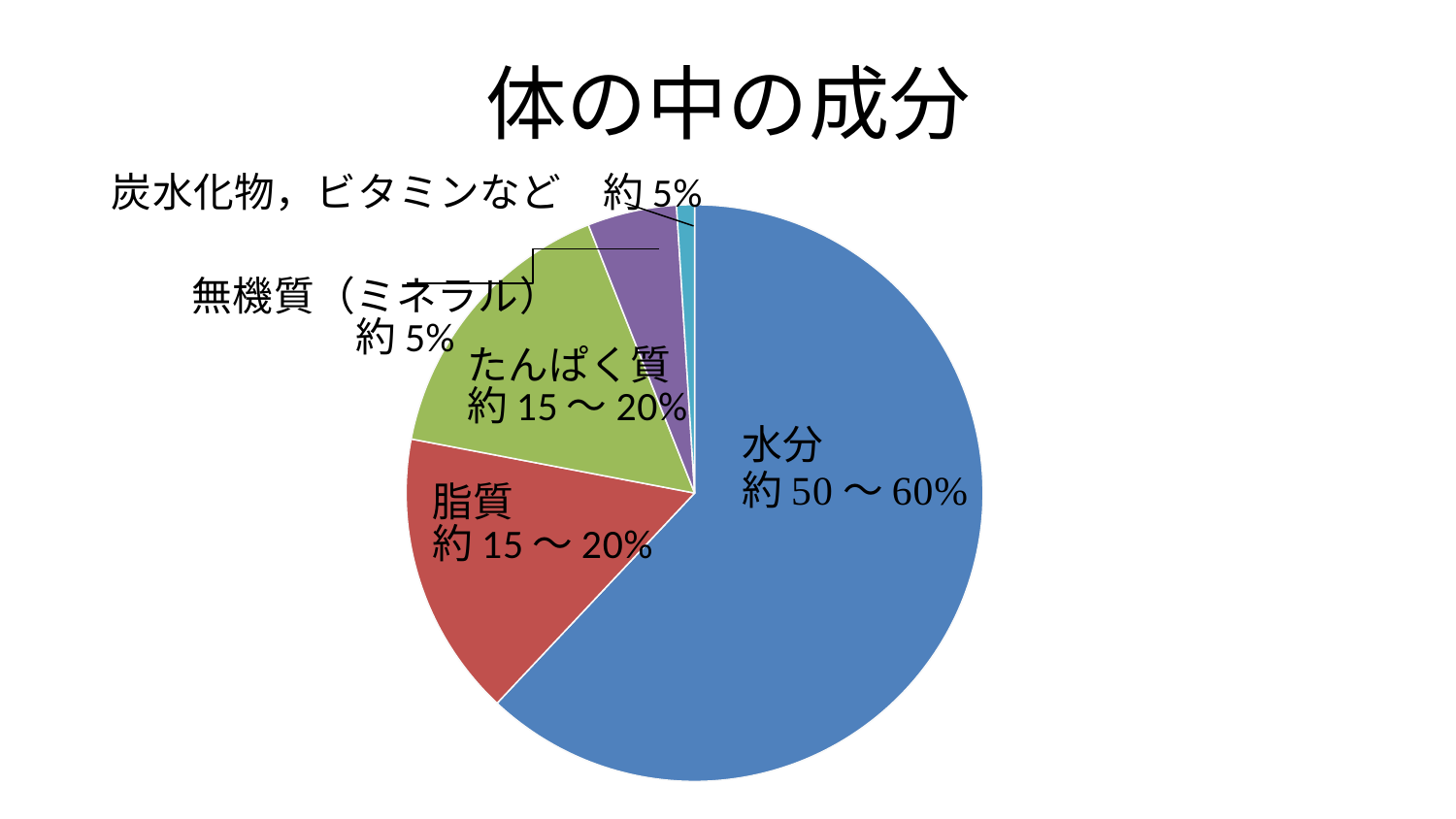

# 体の中の成分

### Chart

| Category | 体の中の成分 |
|---|---|
| 水分 | 62.0 |
| 脂質 | 16.0 |
| たんぱく質 | 16.0 |
| 無機質 | 5.0 |
| 炭水化物，ビタミン | 1.0 |